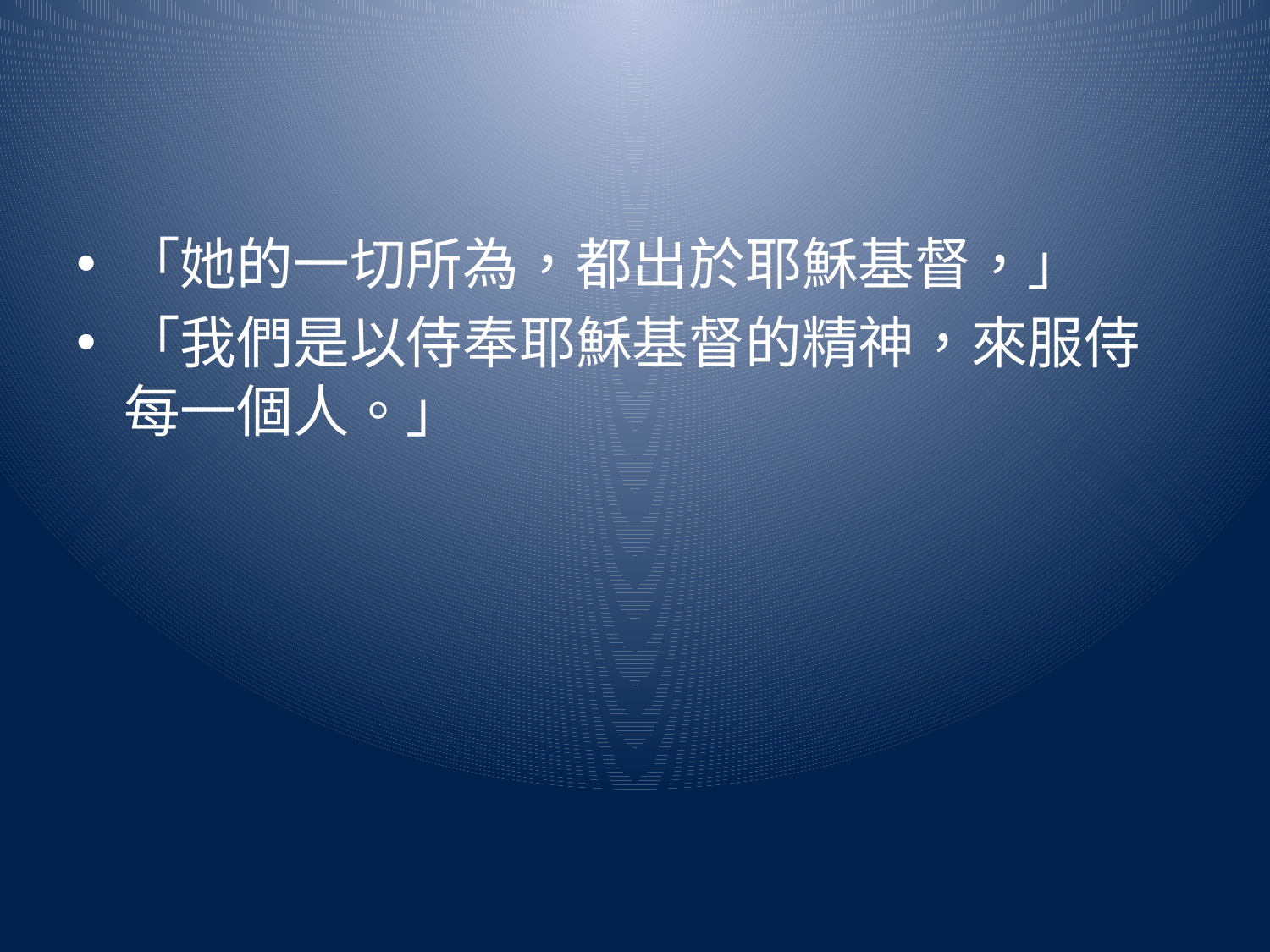

#
「她的一切所為，都出於耶穌基督，」
「我們是以侍奉耶穌基督的精神，來服侍每一個人。」